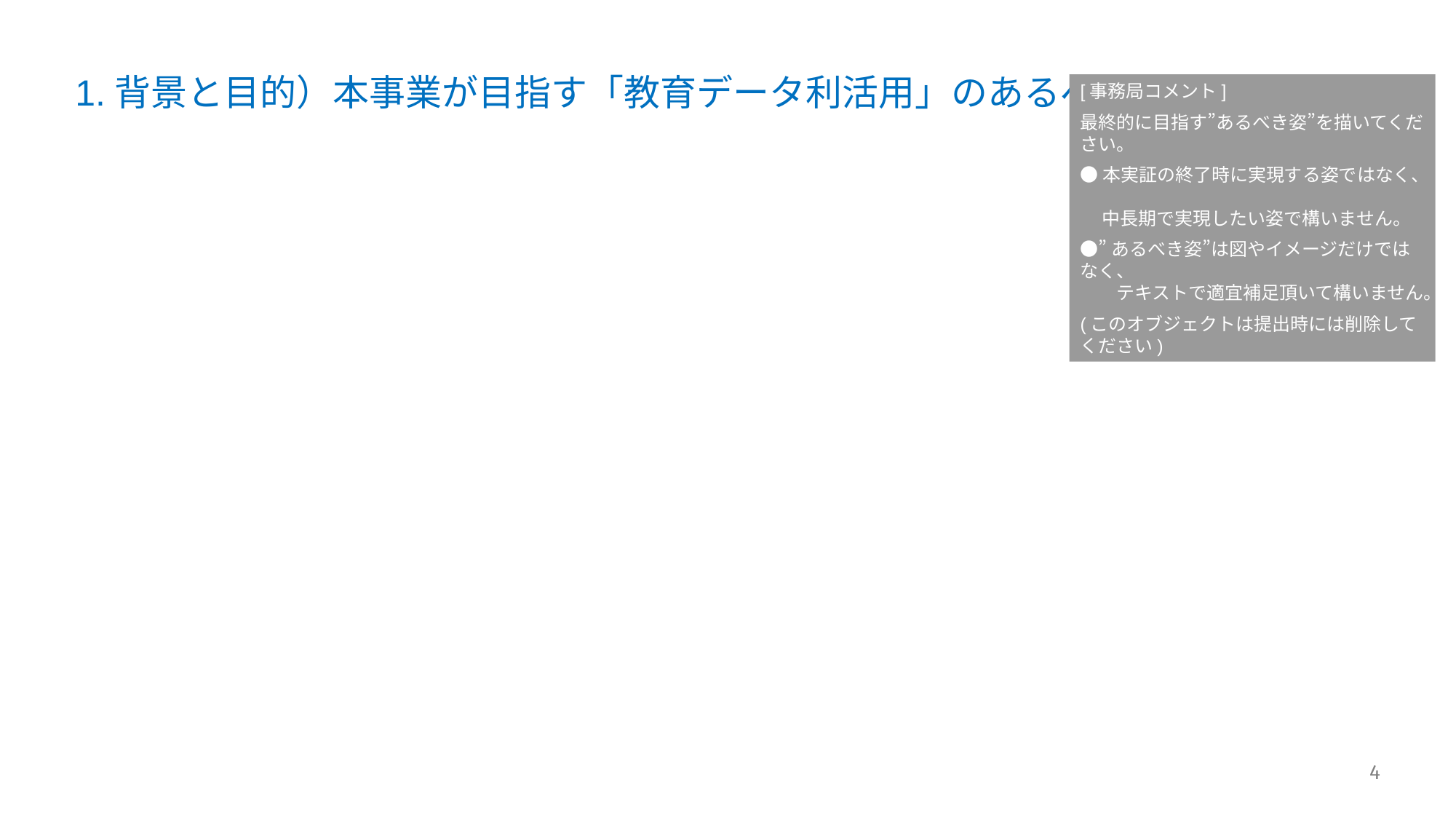

# 1.背景と目的）本事業が目指す「教育データ利活用」のあるべき姿
[事務局コメント]
最終的に目指す”あるべき姿”を描いてください。
●本実証の終了時に実現する姿ではなく、
　 中長期で実現したい姿で構いません。
●”あるべき姿”は図やイメージだけではなく、
　　テキストで適宜補足頂いて構いません。
(このオブジェクトは提出時には削除してください)